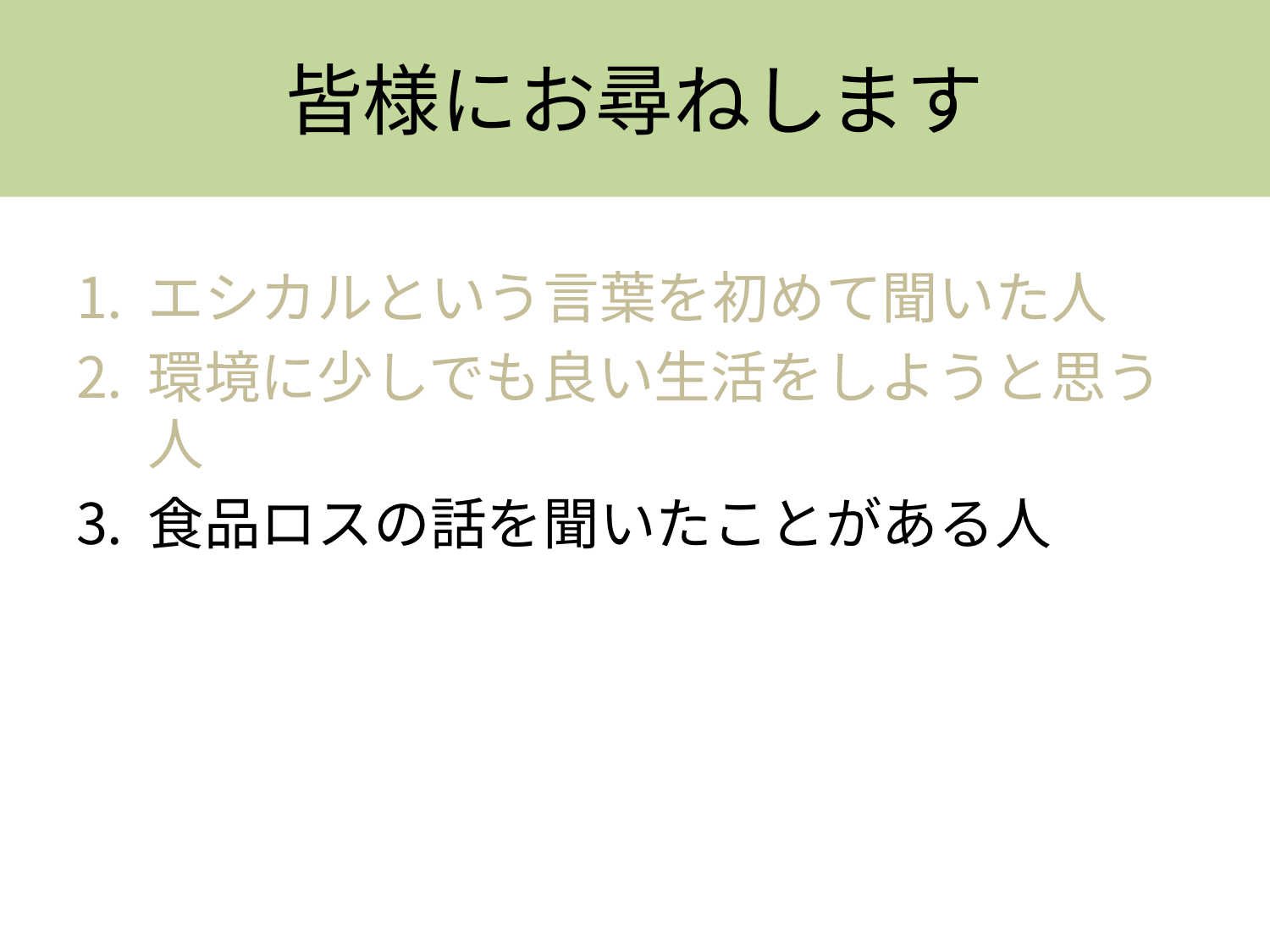

# 皆様にお尋ねします
エシカルという言葉を初めて聞いた人
環境に少しでも良い生活をしようと思う人
食品ロスの話を聞いたことがある人